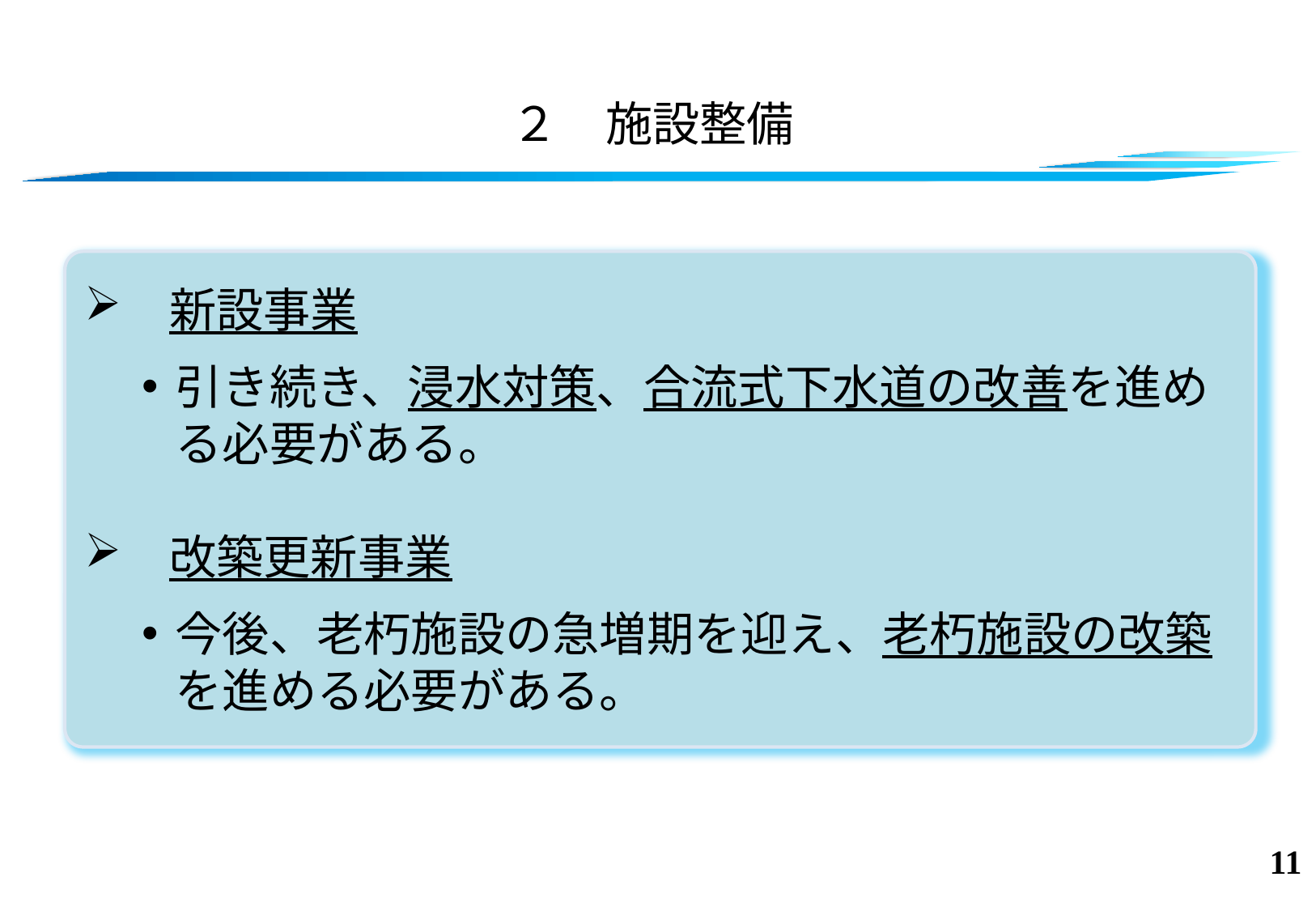

２　施設整備

　新設事業
引き続き、浸水対策、合流式下水道の改善を進める必要がある。

　改築更新事業
今後、老朽施設の急増期を迎え、老朽施設の改築を進める必要がある。
11